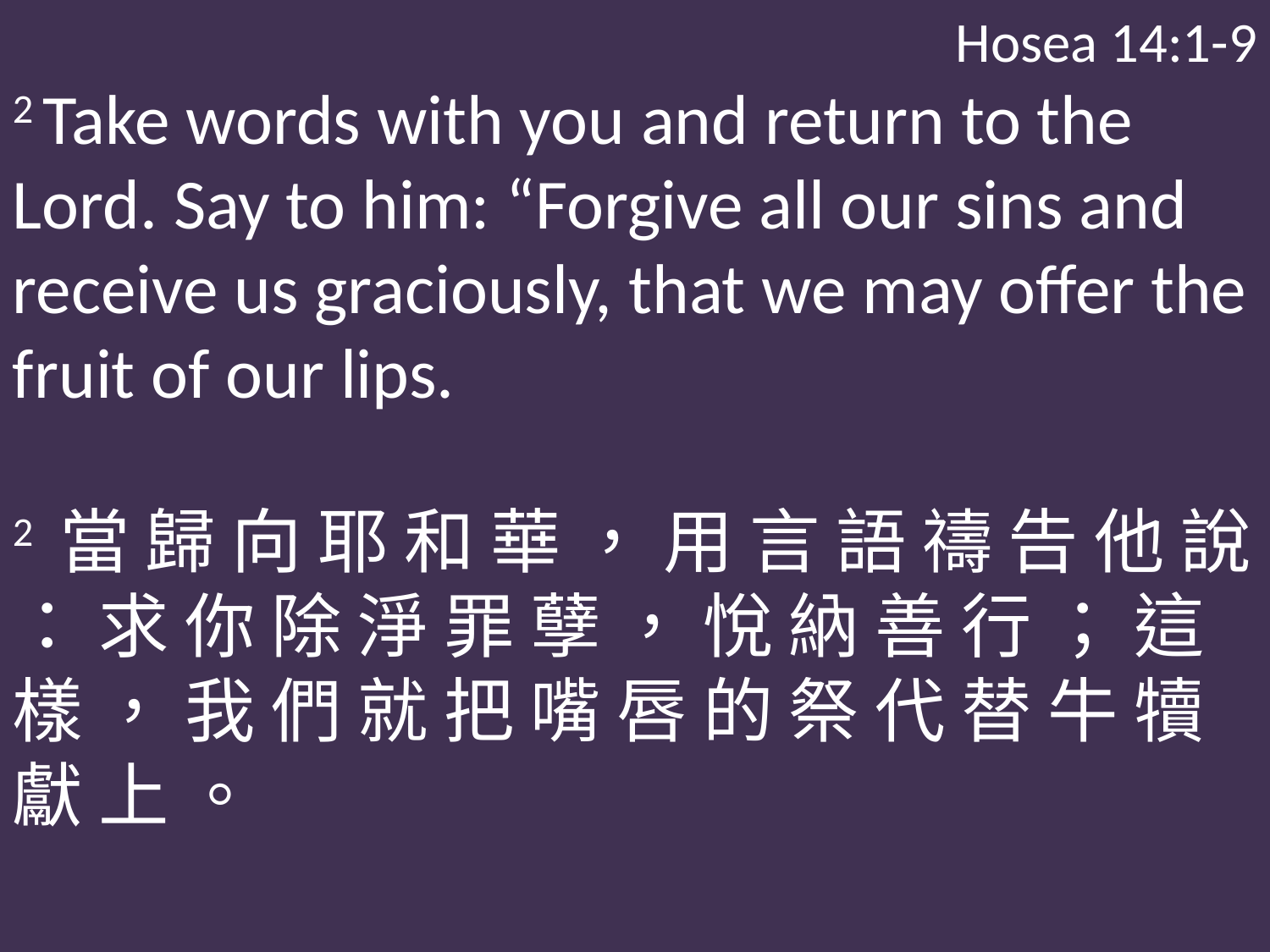

Hosea 14:1-9
2 Take words with you and return to the Lord. Say to him: “Forgive all our sins and receive us graciously, that we may offer the fruit of our lips.

2 當 歸 向 耶 和 華 ， 用 言 語 禱 告 他 說 ： 求 你 除 淨 罪 孽 ， 悅 納 善 行 ； 這 樣 ， 我 們 就 把 嘴 唇 的 祭 代 替 牛 犢 獻 上 。